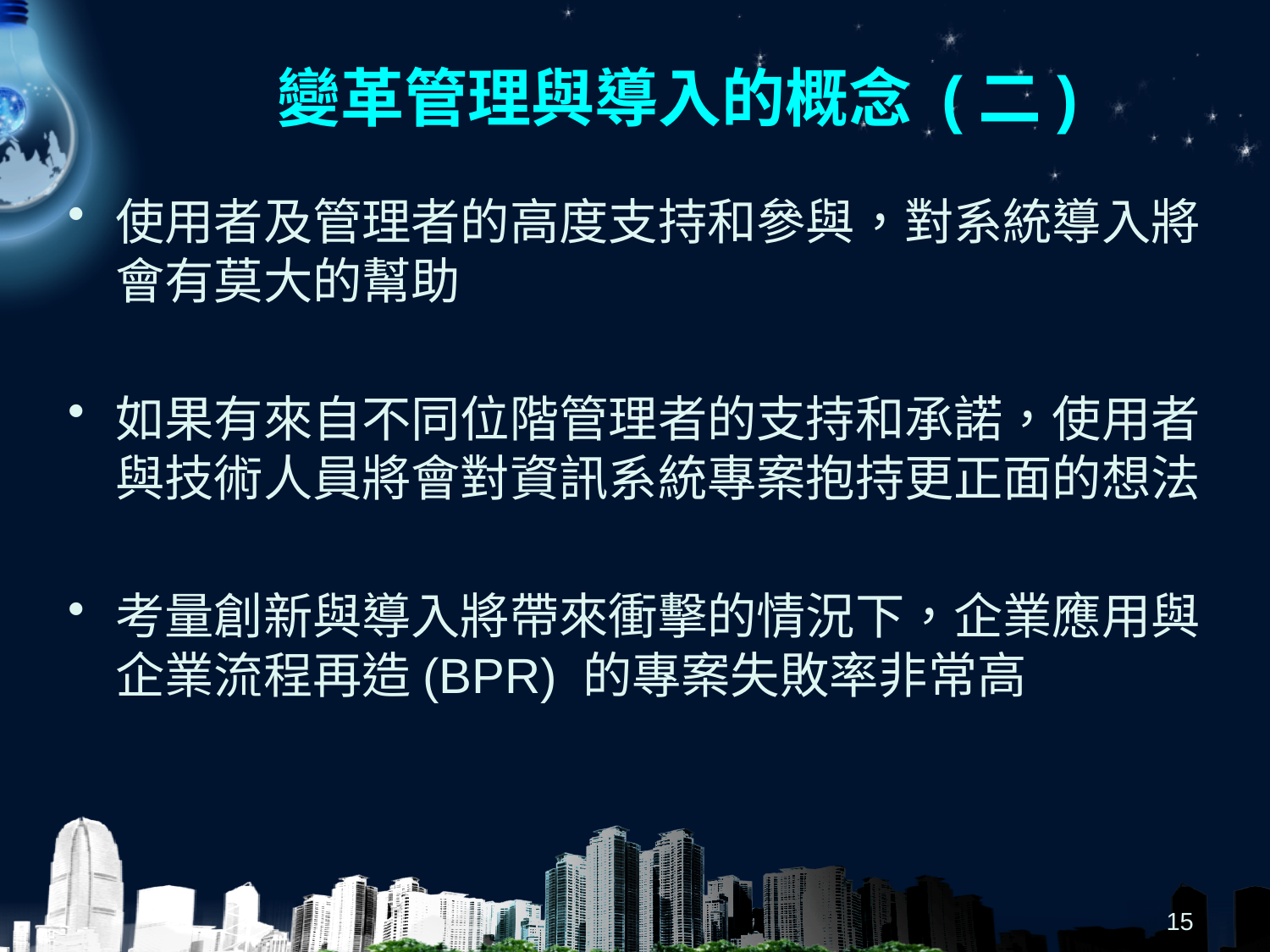

# 變革管理與導入的概念 (二)
使用者及管理者的高度支持和參與，對系統導入將會有莫大的幫助

如果有來自不同位階管理者的支持和承諾，使用者與技術人員將會對資訊系統專案抱持更正面的想法

考量創新與導入將帶來衝擊的情況下，企業應用與企業流程再造(BPR) 的專案失敗率非常高
15